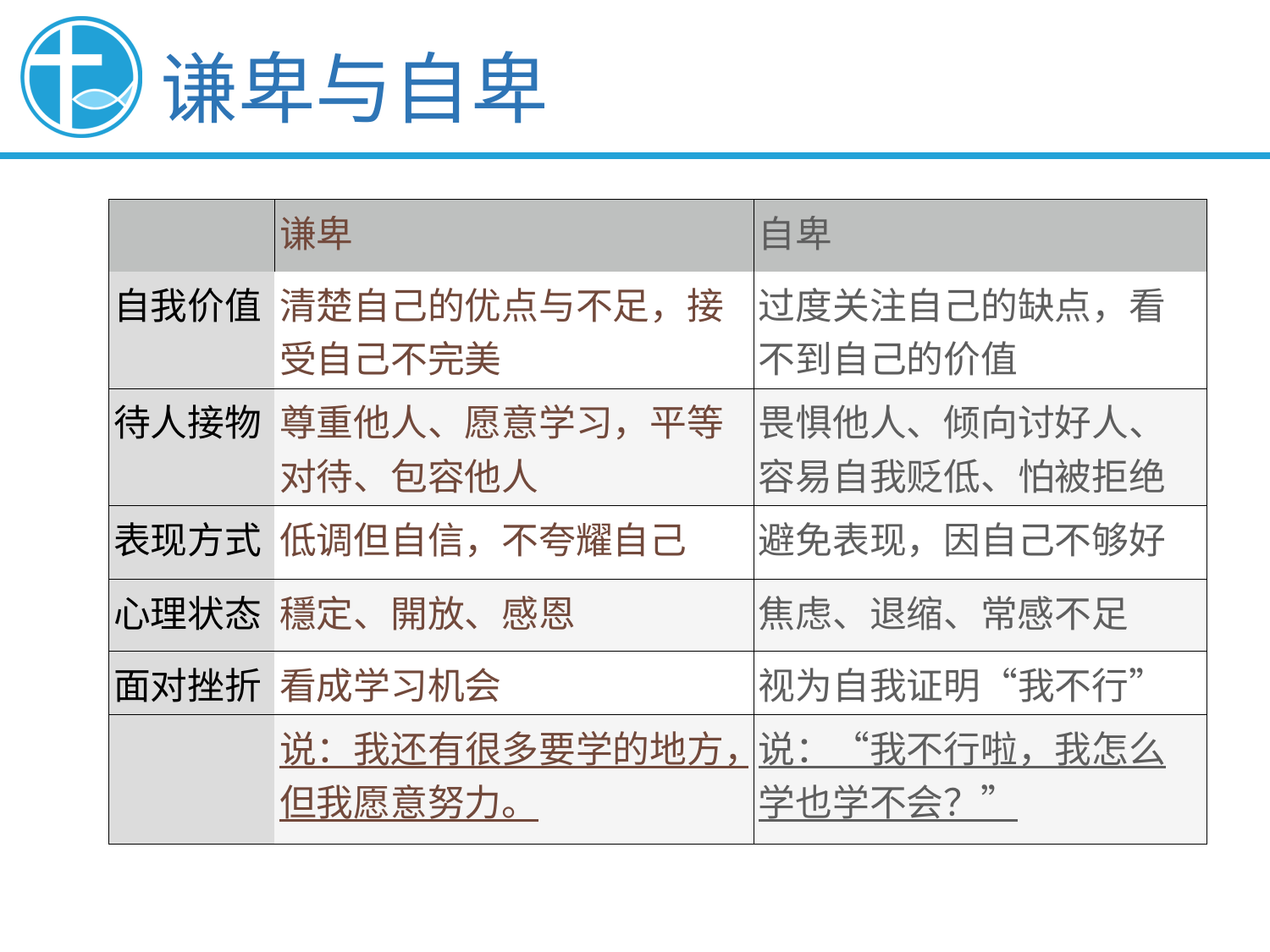

# 谦卑与自卑
|  | 谦卑 | 自卑 |
| --- | --- | --- |
| 自我价值 | 清楚自己的优点与不足，接受自己不完美 | 过度关注自己的缺点，看不到自己的价值 |
| 待人接物 | 尊重他人、愿意学习，平等对待、包容他人 | 畏惧他人、倾向讨好人、容易自我贬低、怕被拒绝 |
| 表现方式 | 低调但自信，不夸耀自己 | 避免表现，因自己不够好 |
| 心理状态 | 穩定、開放、感恩 | 焦虑、退缩、常感不足 |
| 面对挫折 | 看成学习机会 | 视为自我证明“我不行” |
|  | 说：我还有很多要学的地方，但我愿意努力。 | 说：“我不行啦，我怎么学也学不会？” |